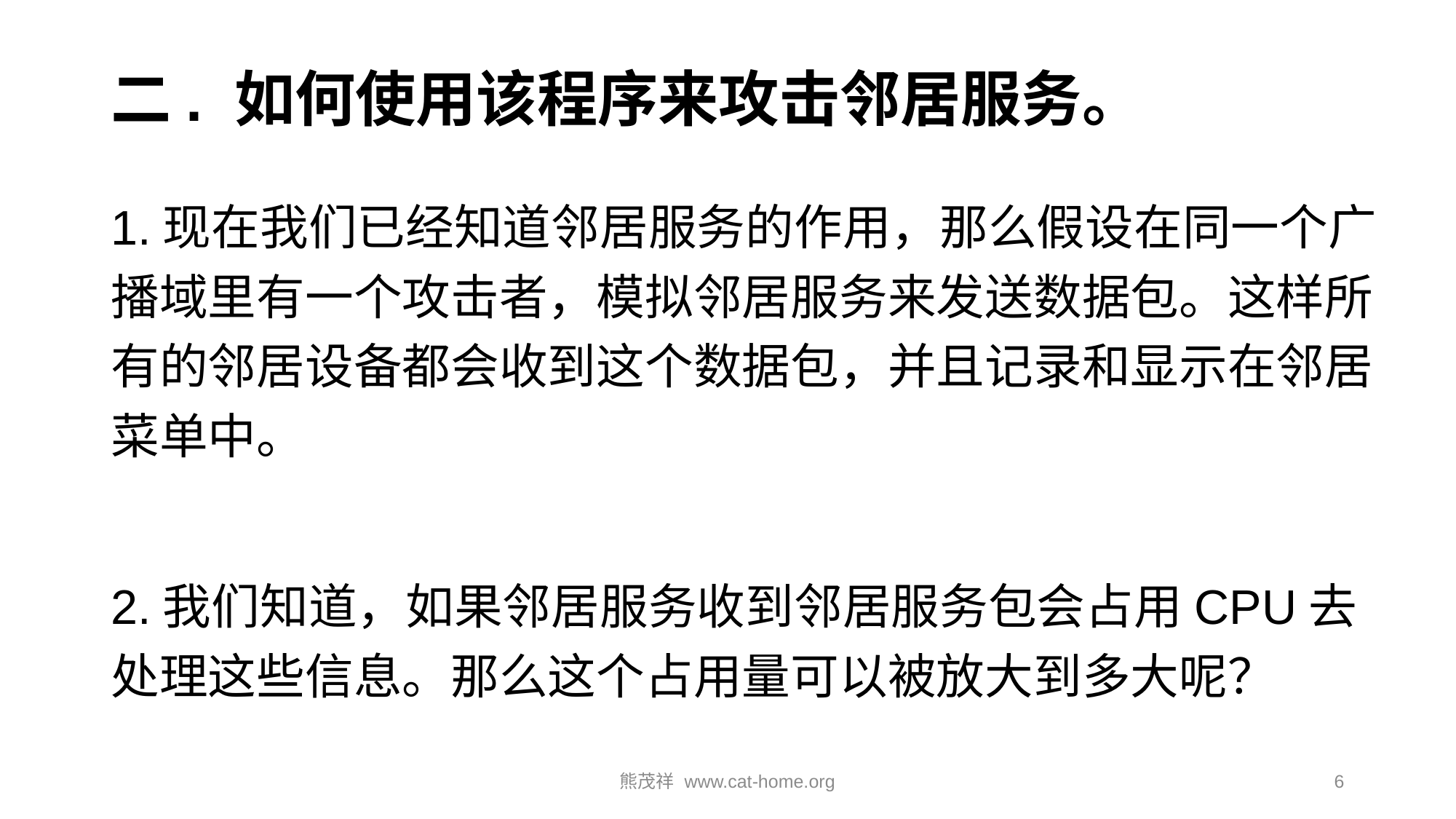

# 二. 如何使用该程序来攻击邻居服务。
1.现在我们已经知道邻居服务的作用，那么假设在同一个广播域里有一个攻击者，模拟邻居服务来发送数据包。这样所有的邻居设备都会收到这个数据包，并且记录和显示在邻居菜单中。

2.我们知道，如果邻居服务收到邻居服务包会占用CPU去处理这些信息。那么这个占用量可以被放大到多大呢？

熊茂祥 www.cat-home.org
6